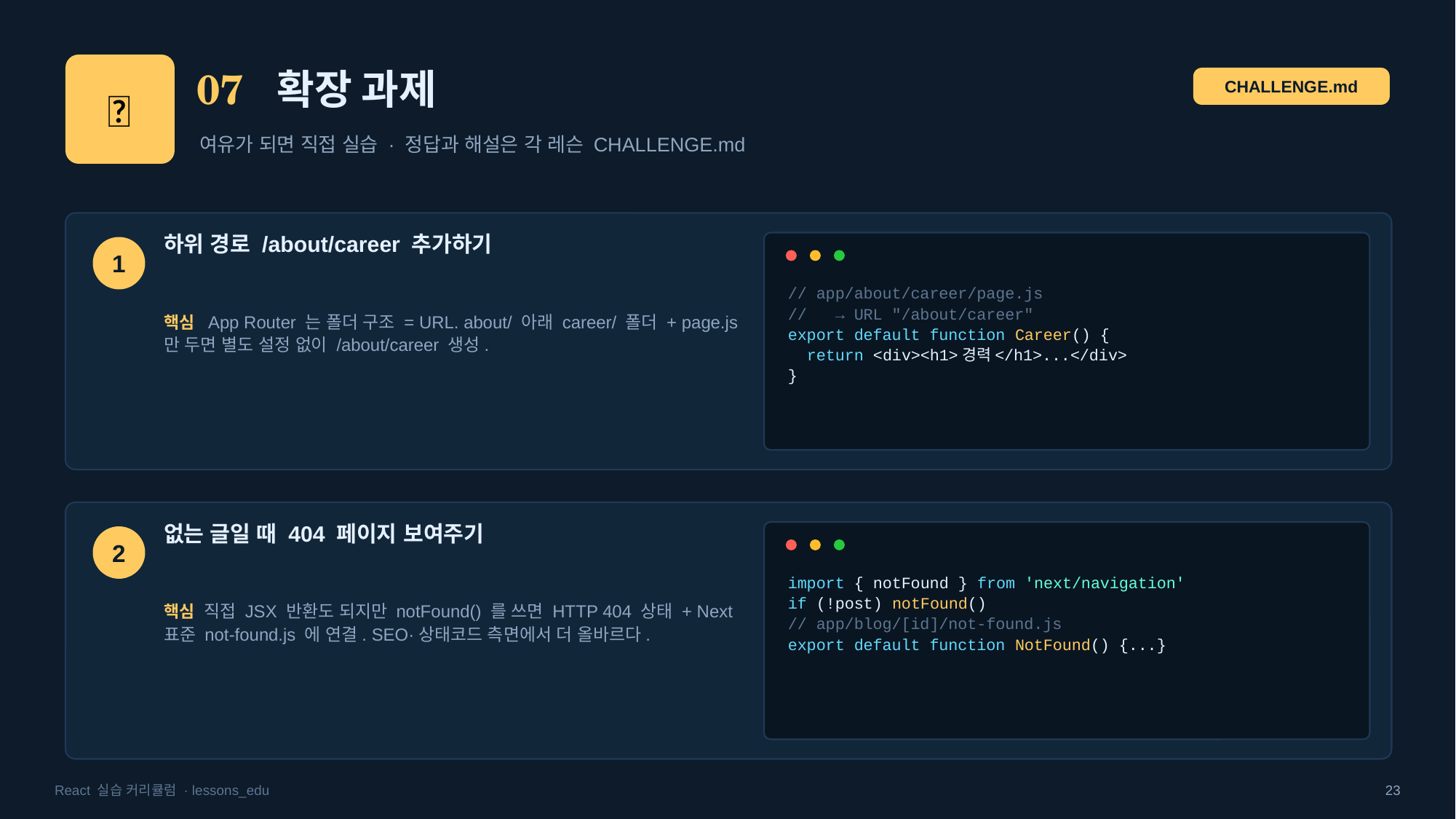

🧩
07  확장 과제
CHALLENGE.md
여유가 되면 직접 실습 · 정답과 해설은 각 레슨 CHALLENGE.md

하위 경로 /about/career 추가하기

1

// app/about/career/page.js
//   → URL "/about/career"
export default function Career() {
  return <div><h1>경력</h1>...</div>
}
핵심  App Router 는 폴더 구조 = URL. about/ 아래 career/ 폴더 + page.js 만 두면 별도 설정 없이 /about/career 생성.

없는 글일 때 404 페이지 보여주기

2

import { notFound } from 'next/navigation'
if (!post) notFound()
// app/blog/[id]/not-found.js
export default function NotFound() {...}
핵심  직접 JSX 반환도 되지만 notFound() 를 쓰면 HTTP 404 상태 + Next 표준 not-found.js 에 연결. SEO·상태코드 측면에서 더 올바르다.
React 실습 커리큘럼 · lessons_edu
23